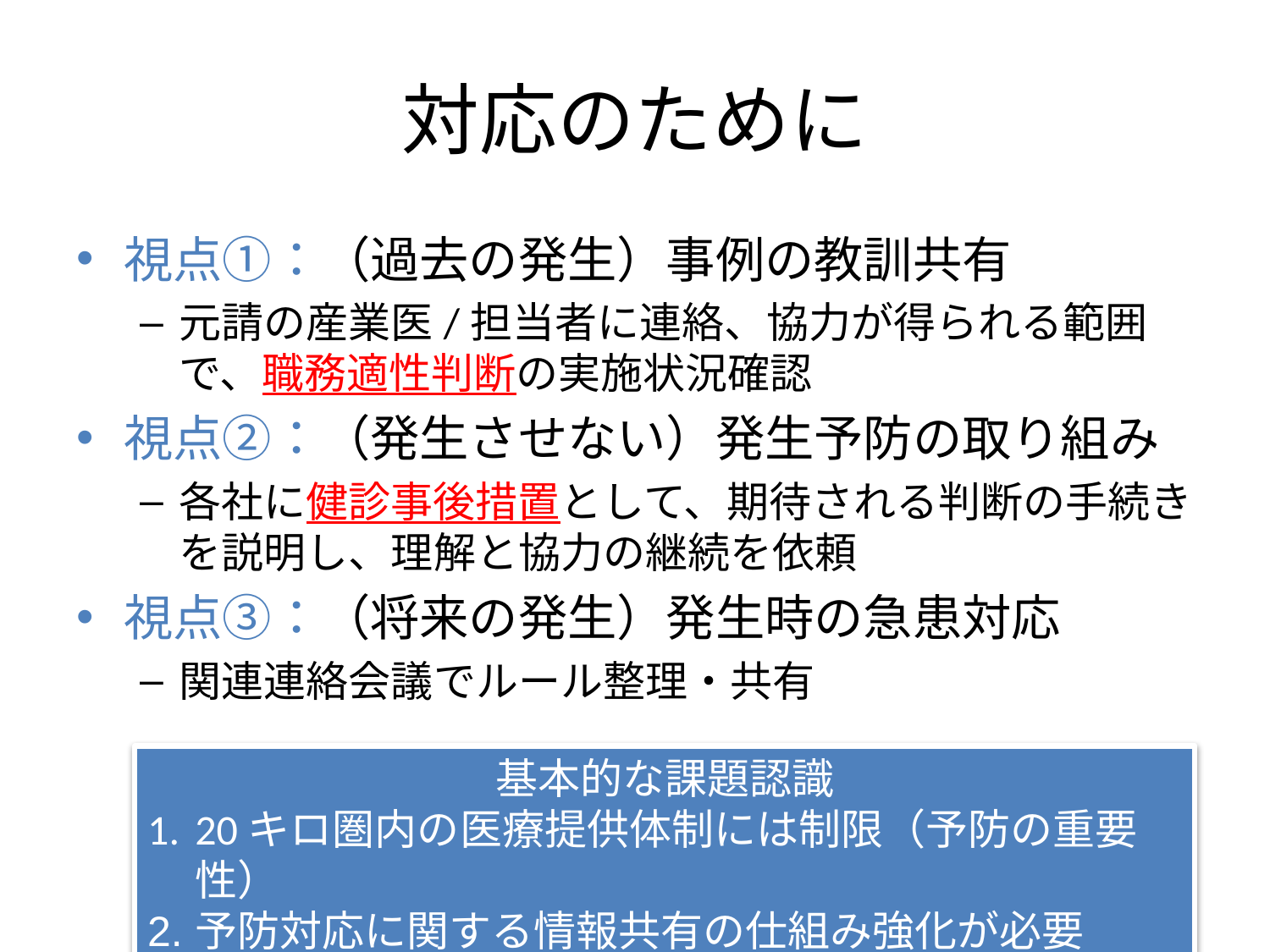

# 対応のために
視点①：（過去の発生）事例の教訓共有
元請の産業医/担当者に連絡、協力が得られる範囲で、職務適性判断の実施状況確認
視点②：（発生させない）発生予防の取り組み
各社に健診事後措置として、期待される判断の手続きを説明し、理解と協力の継続を依頼
視点③：（将来の発生）発生時の急患対応
関連連絡会議でルール整理・共有
基本的な課題認識
20キロ圏内の医療提供体制には制限（予防の重要性）
予防対応に関する情報共有の仕組み強化が必要